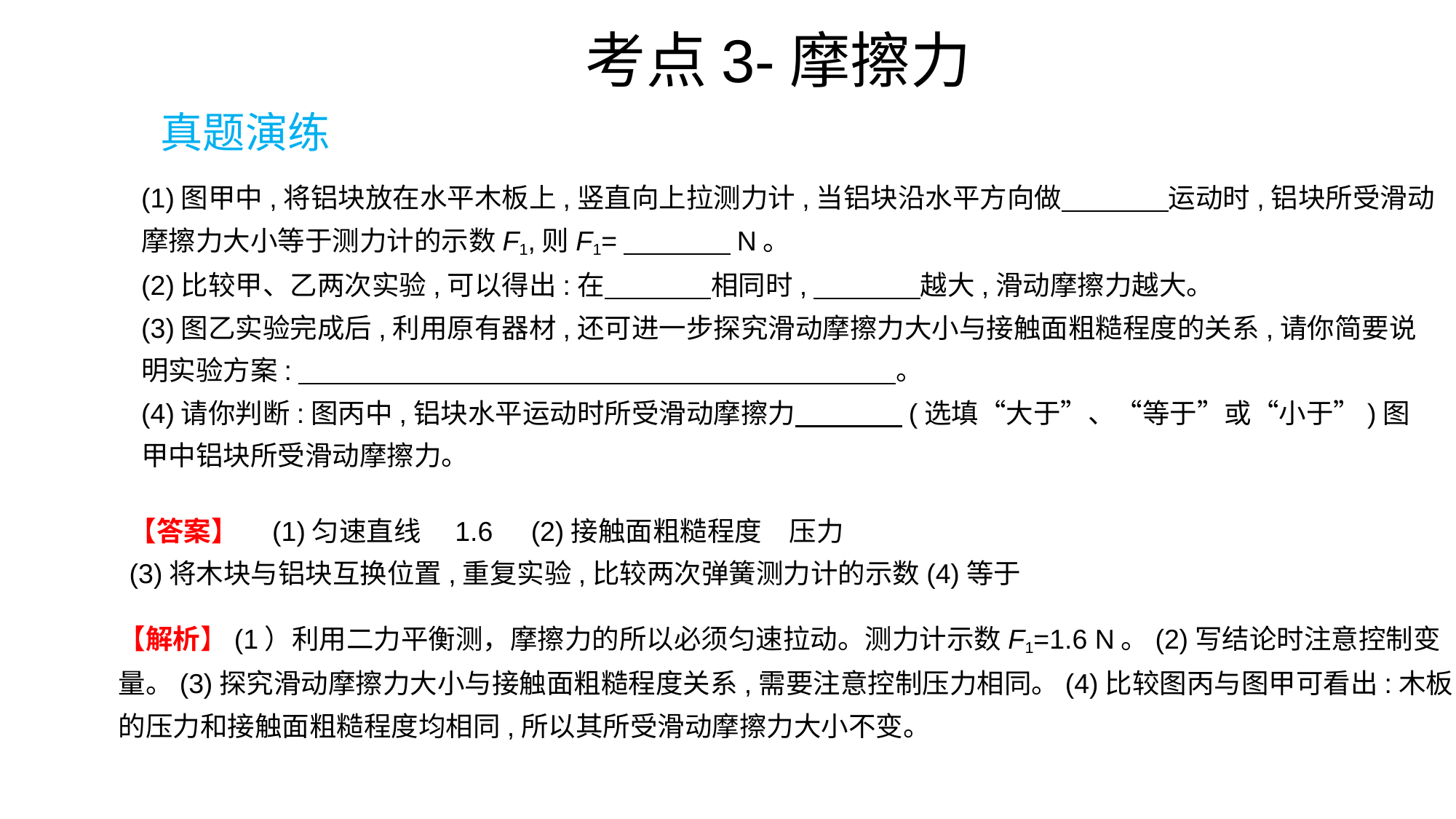

考点3-摩擦力
真题演练
(1)图甲中,将铝块放在水平木板上,竖直向上拉测力计,当铝块沿水平方向做　　　    运动时,铝块所受滑动
摩擦力大小等于测力计的示数F1,则F1=　　　    N。
(2)比较甲、乙两次实验,可以得出:在　　　    相同时,　　　    越大,滑动摩擦力越大。
(3)图乙实验完成后,利用原有器材,还可进一步探究滑动摩擦力大小与接触面粗糙程度的关系,请你简要说
明实验方案:　　　　　　　　　　　　　　　　　　　　　    。
(4)请你判断:图丙中,铝块水平运动时所受滑动摩擦力　　　    (选填“大于”、“等于”或“小于”)图
甲中铝块所受滑动摩擦力。
【答案】　(1)匀速直线　1.6     (2)接触面粗糙程度　压力
(3)将木块与铝块互换位置,重复实验,比较两次弹簧测力计的示数(4)等于
【解析】(1）利用二力平衡测，摩擦力的所以必须匀速拉动。测力计示数F1=1.6 N。(2)写结论时注意控制变量。(3)探究滑动摩擦力大小与接触面粗糙程度关系,需要注意控制压力相同。(4)比较图丙与图甲可看出:木板的压力和接触面粗糙程度均相同,所以其所受滑动摩擦力大小不变。